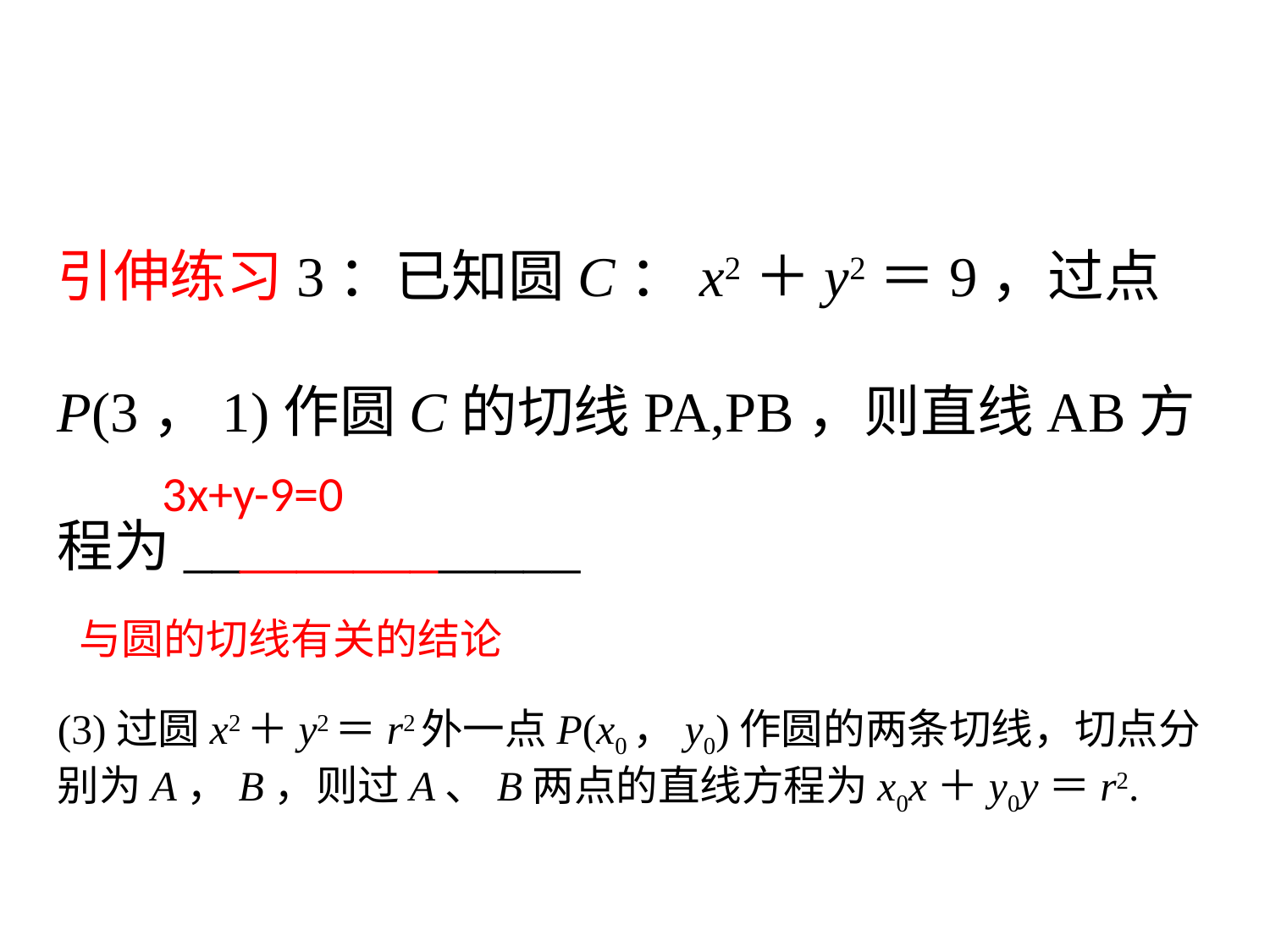

引伸练习3：已知圆C：x2＋y2＝9，过点P(3，1)作圆C的切线PA,PB，则直线AB方程为______________
3x+y-9=0
与圆的切线有关的结论
(3)过圆x2＋y2＝r2外一点P(x0，y0)作圆的两条切线，切点分别为A，B，则过A、B两点的直线方程为x0x＋y0y＝r2.